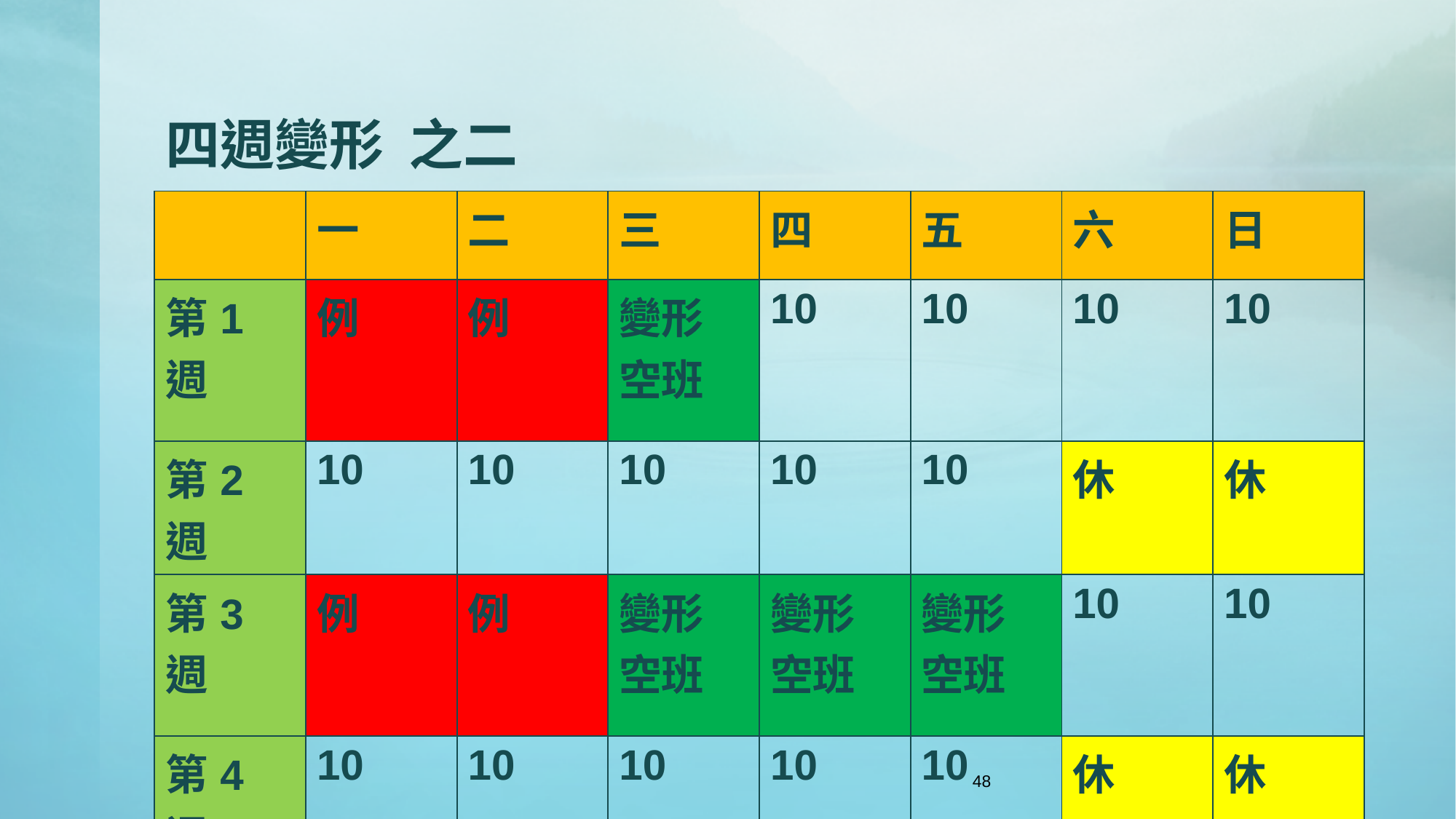

# 四週變形  之二
|  | 一 | 二 | 三 | 四 | 五 | 六 | 日 |
| --- | --- | --- | --- | --- | --- | --- | --- |
| 第1週 | 例 | 例 | 變形 空班 | 10 | 10 | 10 | 10 |
| 第2週 | 10 | 10 | 10 | 10 | 10 | 休 | 休 |
| 第3週 | 例 | 例 | 變形 空班 | 變形 空班 | 變形 空班 | 10 | 10 |
| 第4週 | 10 | 10 | 10 | 10 | 10 | 休 | 休 |
48